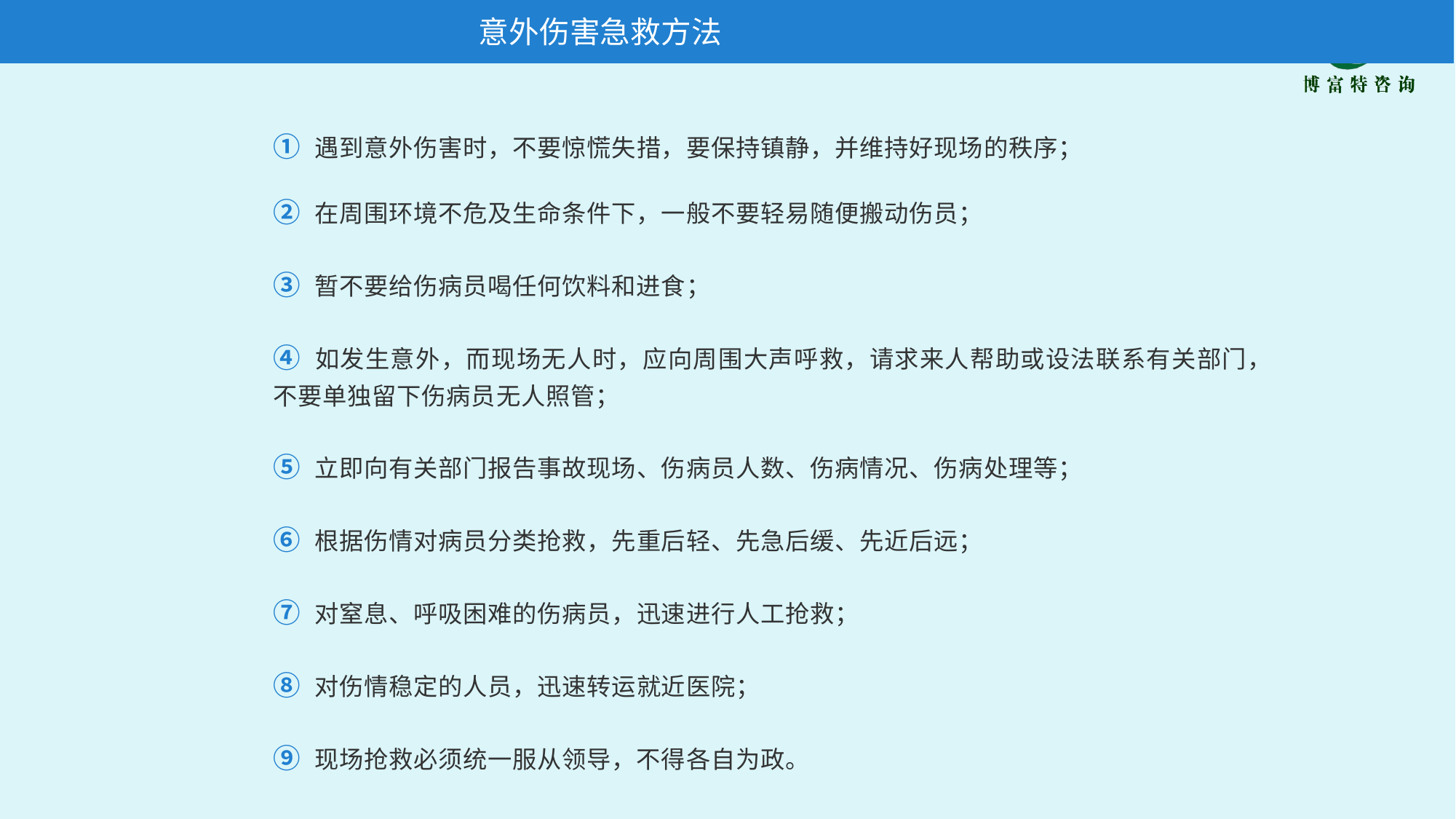

意外伤害急救方法
① 遇到意外伤害时，不要惊慌失措，要保持镇静，并维持好现场的秩序；

② 在周围环境不危及生命条件下，一般不要轻易随便搬动伤员；

③ 暂不要给伤病员喝任何饮料和进食；

④ 如发生意外，而现场无人时，应向周围大声呼救，请求来人帮助或设法联系有关部门，不要单独留下伤病员无人照管；

⑤ 立即向有关部门报告事故现场、伤病员人数、伤病情况、伤病处理等；

⑥ 根据伤情对病员分类抢救，先重后轻、先急后缓、先近后远；

⑦ 对窒息、呼吸困难的伤病员，迅速进行人工抢救；

⑧ 对伤情稳定的人员，迅速转运就近医院；

⑨ 现场抢救必须统一服从领导，不得各自为政。